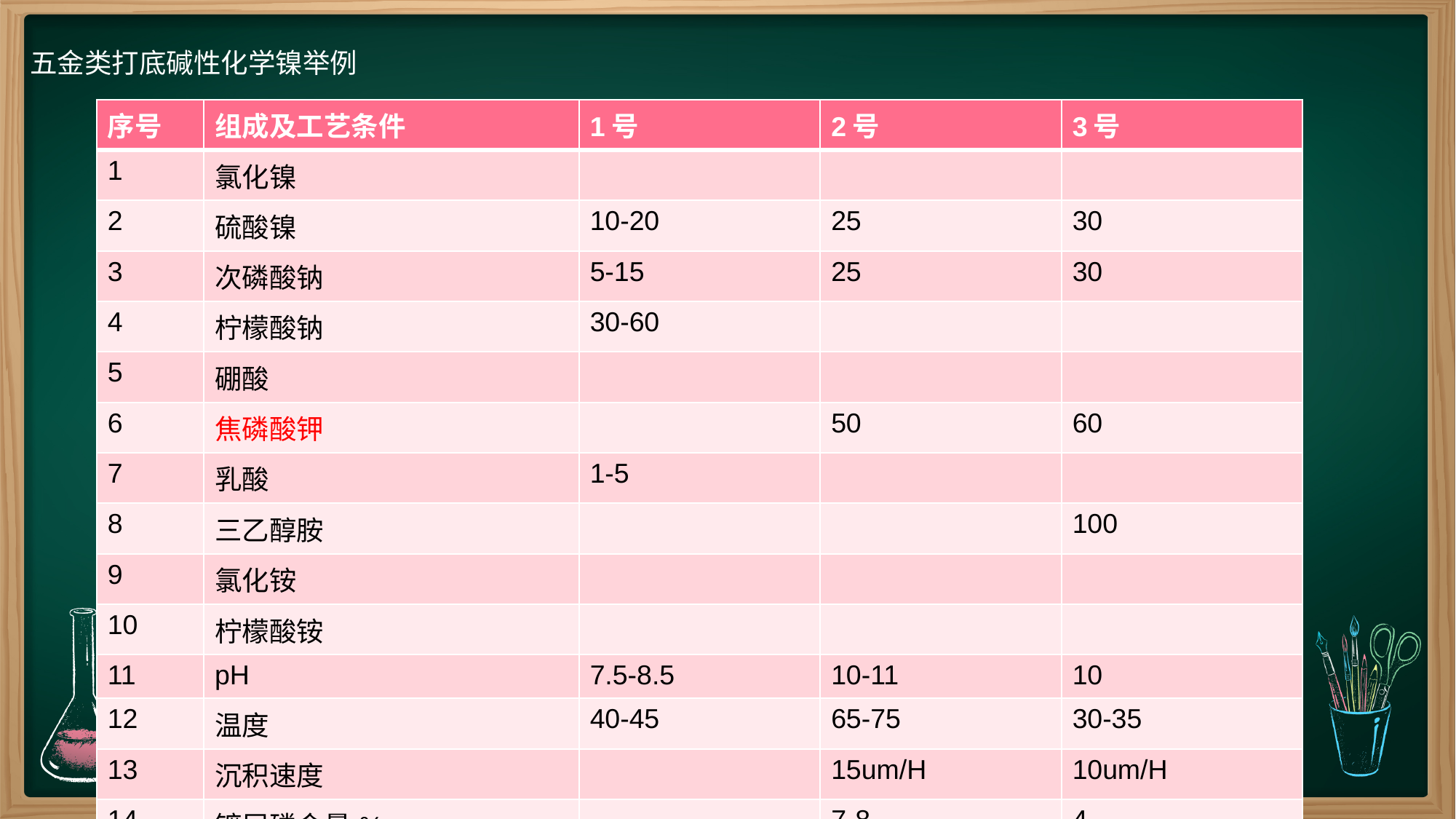

五金类打底碱性化学镍举例
| 序号 | 组成及工艺条件 | 1号 | 2号 | 3号 |
| --- | --- | --- | --- | --- |
| 1 | 氯化镍 |  |  |  |
| 2 | 硫酸镍 | 10-20 | 25 | 30 |
| 3 | 次磷酸钠 | 5-15 | 25 | 30 |
| 4 | 柠檬酸钠 | 30-60 |  |  |
| 5 | 硼酸 |  |  |  |
| 6 | 焦磷酸钾 |  | 50 | 60 |
| 7 | 乳酸 | 1-5 |  |  |
| 8 | 三乙醇胺 |  |  | 100 |
| 9 | 氯化铵 |  |  |  |
| 10 | 柠檬酸铵 |  |  |  |
| 11 | pH | 7.5-8.5 | 10-11 | 10 |
| 12 | 温度 | 40-45 | 65-75 | 30-35 |
| 13 | 沉积速度 |  | 15um/H | 10um/H |
| 14 | 镀层磷含量% |  | 7-8 | 4 |